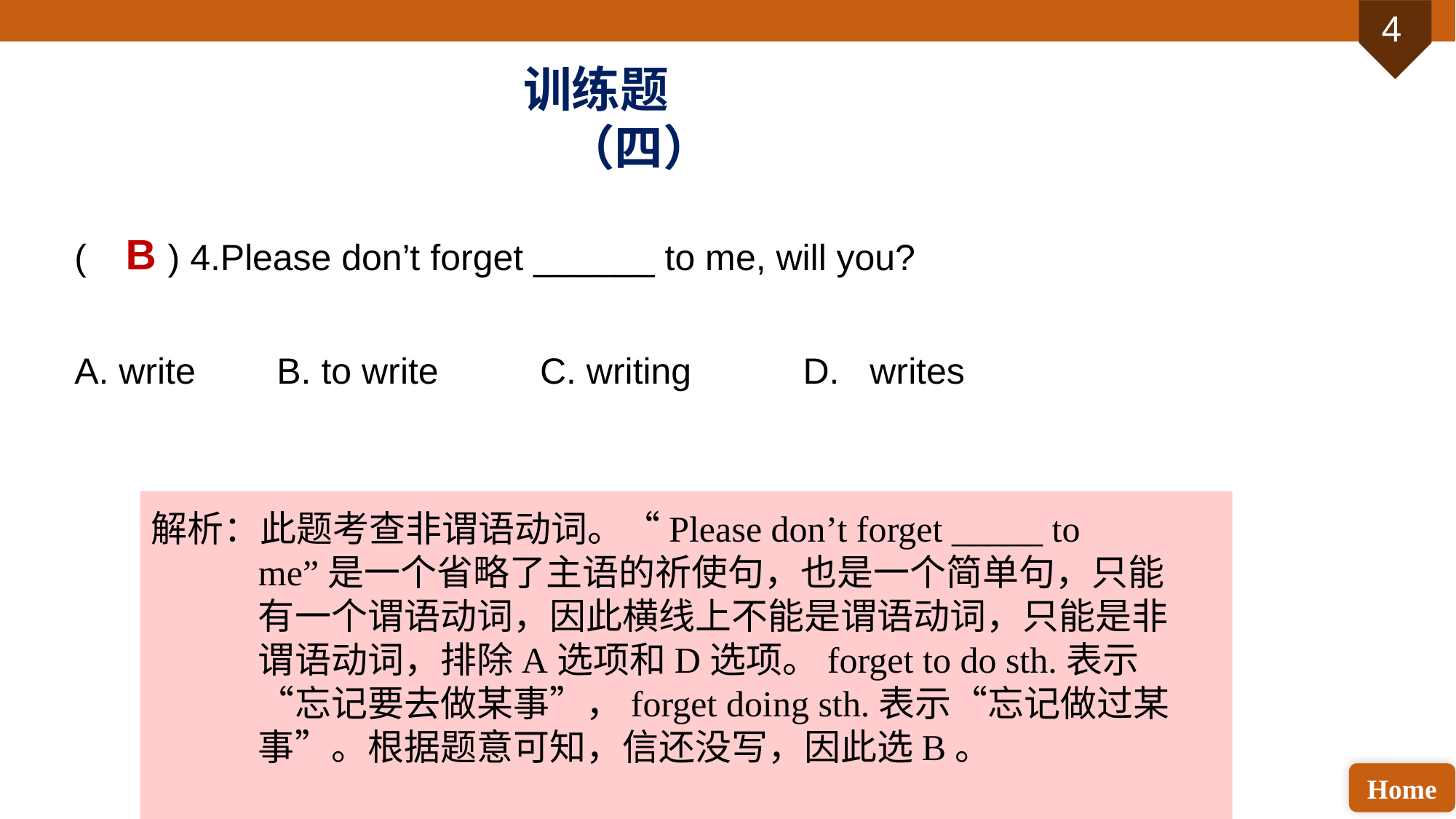

训练题（四）
(        ) 4.Please don’t forget ______ to me, will you?

A. write        B. to write          C. writing           D.   writes
B

解析：此题考查非谓语动词。“Please don’t forget _____ to me”是一个省略了主语的祈使句，也是一个简单句，只能有一个谓语动词，因此横线上不能是谓语动词，只能是非谓语动词，排除A选项和D选项。forget to do sth.表示“忘记要去做某事”，forget doing sth.表示“忘记做过某事”。根据题意可知，信还没写，因此选B。